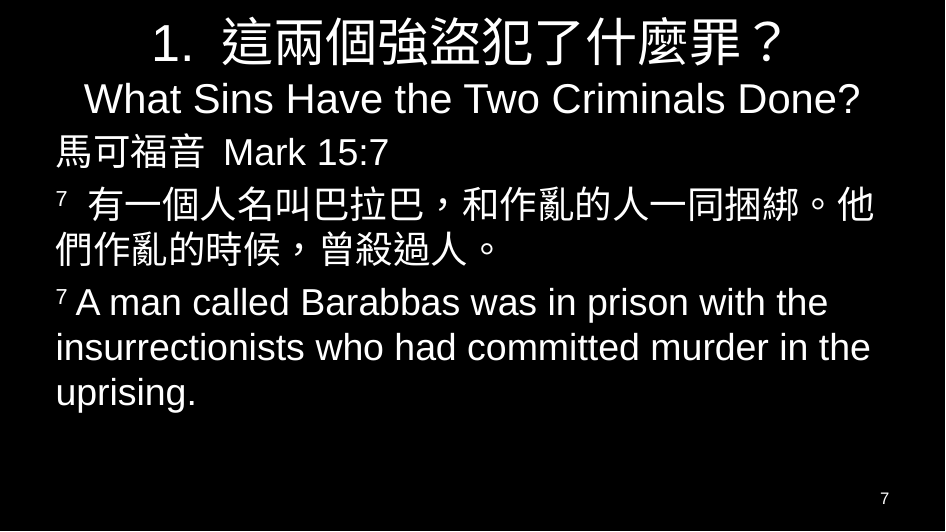

# 1. 這兩個強盜犯了什麼罪？ What Sins Have the Two Criminals Done?
馬可福音 Mark 15:7
7 有一個人名叫巴拉巴，和作亂的人一同捆綁。他們作亂的時候，曾殺過人。
7 A man called Barabbas was in prison with the insurrectionists who had committed murder in the uprising.

7